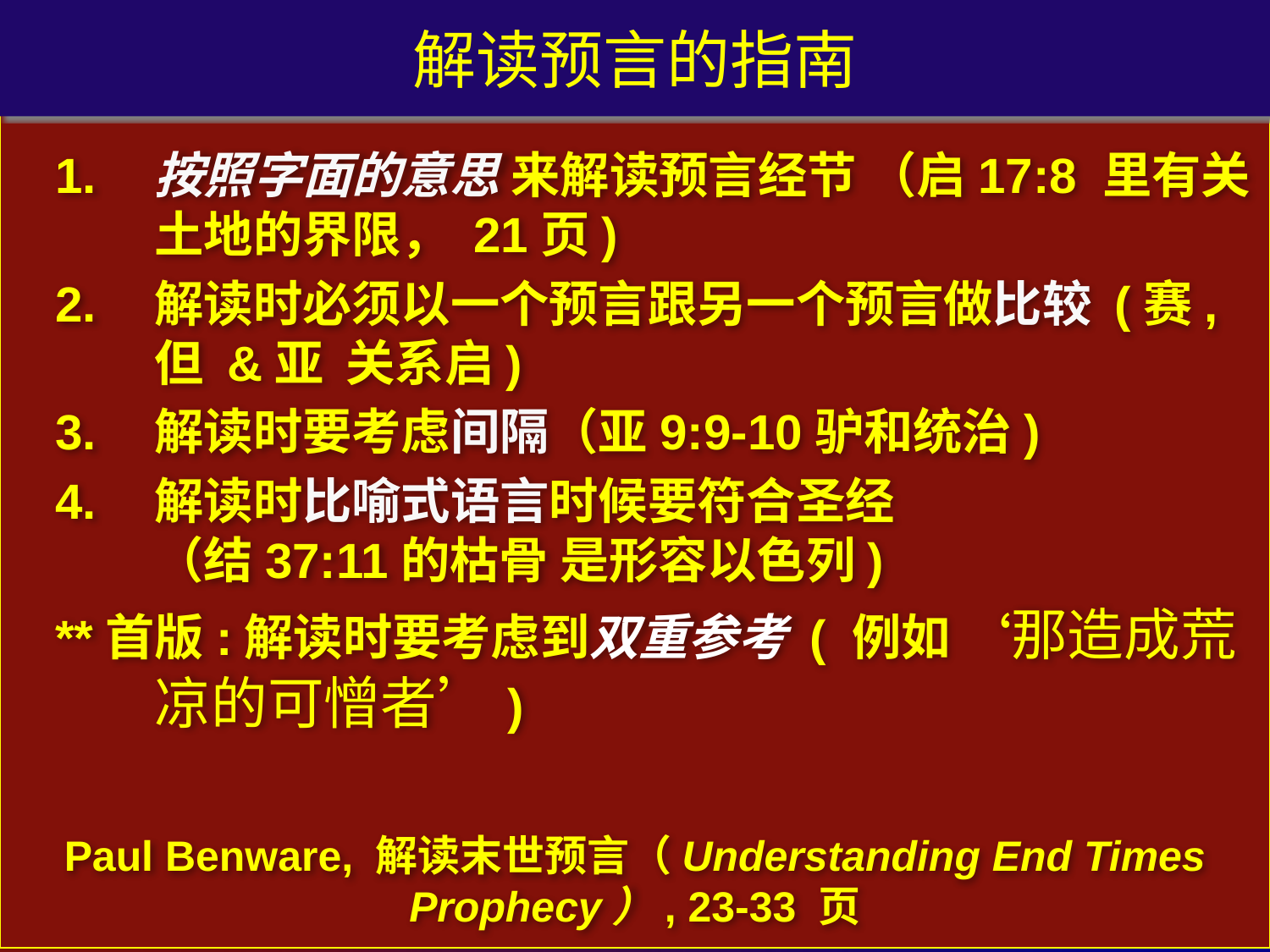

# 解读预言的指南

1.	按照字面的意思 来解读预言经节 （启17:8 里有关土地的界限， 21页)
2.	解读时必须以一个预言跟另一个预言做比较 (赛, 但 &亚  关系启)
3.	解读时要考虑间隔（亚9:9-10驴和统治)
4.	解读时比喻式语言时候要符合圣经
（结37:11的枯骨 是形容以色列)
**首版:解读时要考虑到双重参考 ( 例如 ‘那造成荒凉的可憎者’)
Paul Benware, 解读末世预言（Understanding End Times Prophecy）, 23-33 页